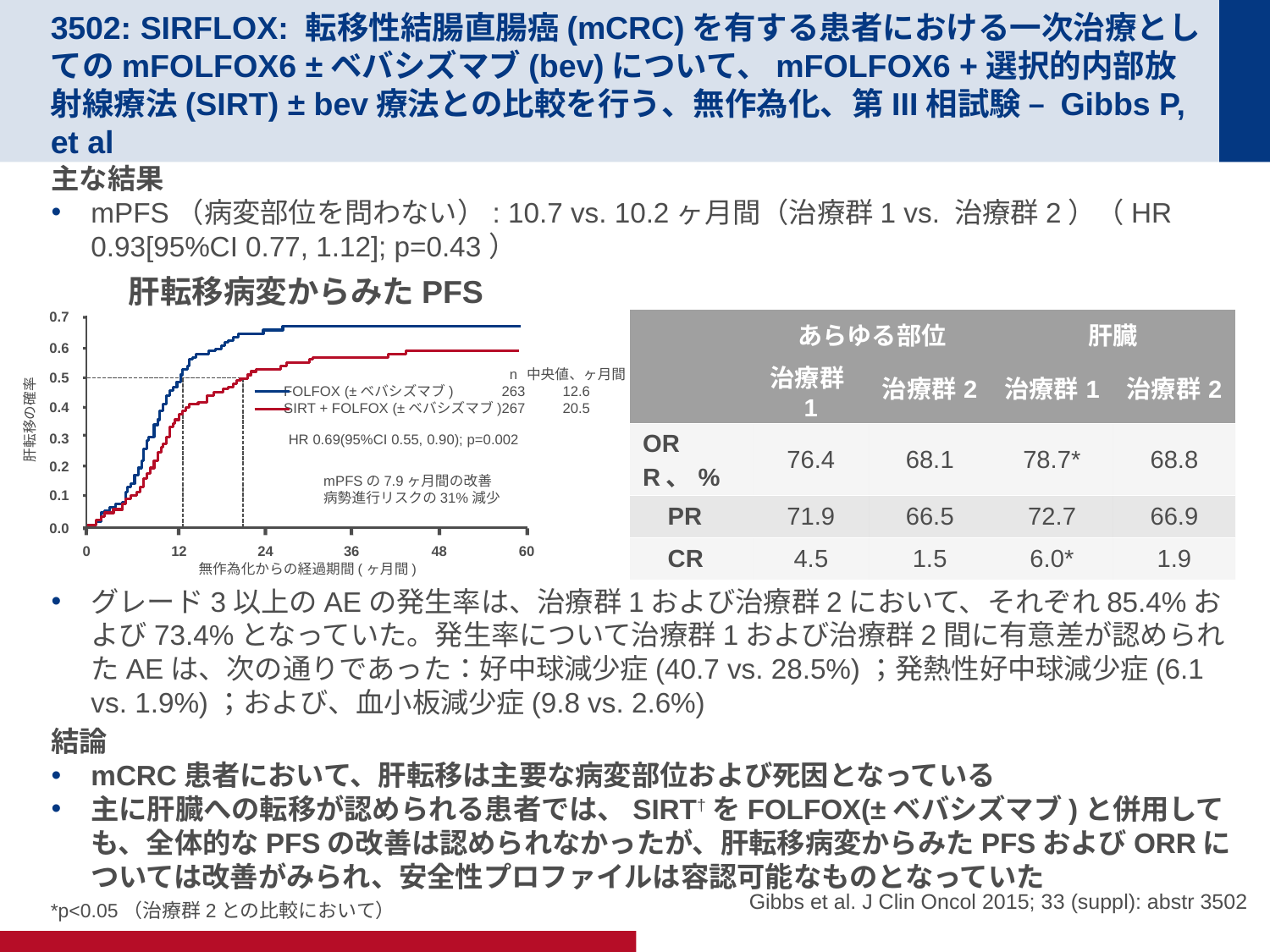

# 3502: SIRFLOX: 転移性結腸直腸癌(mCRC)を有する患者における一次治療としてのmFOLFOX6 ±ベバシズマブ(bev)について、mFOLFOX6 +選択的内部放射線療法(SIRT) ± bev療法との比較を行う、無作為化、第III相試験 – Gibbs P, et al
主な結果
mPFS（病変部位を問わない）: 10.7 vs. 10.2ヶ月間（治療群1 vs. 治療群2）（HR 0.93[95%CI 0.77, 1.12]; p=0.43）

グレード3以上のAEの発生率は、治療群1および治療群2において、それぞれ85.4%および73.4%となっていた。発生率について治療群1および治療群2間に有意差が認められたAEは、次の通りであった：好中球減少症(40.7 vs. 28.5%)；発熱性好中球減少症(6.1 vs. 1.9%)；および、血小板減少症(9.8 vs. 2.6%)
結論
mCRC患者において、肝転移は主要な病変部位および死因となっている
主に肝臓への転移が認められる患者では、SIRT†をFOLFOX(±ベバシズマブ)と併用しても、全体的なPFSの改善は認められなかったが、肝転移病変からみたPFSおよびORRについては改善がみられ、安全性プロファイルは容認可能なものとなっていた
肝転移病変からみたPFS
0.7

0.6

n
263
267
中央値、ヶ月間
12.6
20.5
0.5
FOLFOX (±ベバシズマブ)
SIRT + FOLFOX (±ベバシズマブ)

0.4
肝転移の確率

0.3
HR 0.69(95%CI 0.55, 0.90); p=0.002

0.2

mPFSの7.9ヶ月間の改善
病勢進行リスクの31%減少
0.1

0.0

0
12
24
36
48
60
無作為化からの経過期間(ヶ月間)
|  | あらゆる部位 |  | 肝臓 |  |
| --- | --- | --- | --- | --- |
|  | 治療群1 | 治療群2 | 治療群1 | 治療群2 |
| ORR、% | 76.4 | 68.1 | 78.7\* | 68.8 |
| PR | 71.9 | 66.5 | 72.7 | 66.9 |
| CR | 4.5 | 1.5 | 6.0\* | 1.9 |
Gibbs et al. J Clin Oncol 2015; 33 (suppl): abstr 3502
*p<0.05（治療群2との比較において）